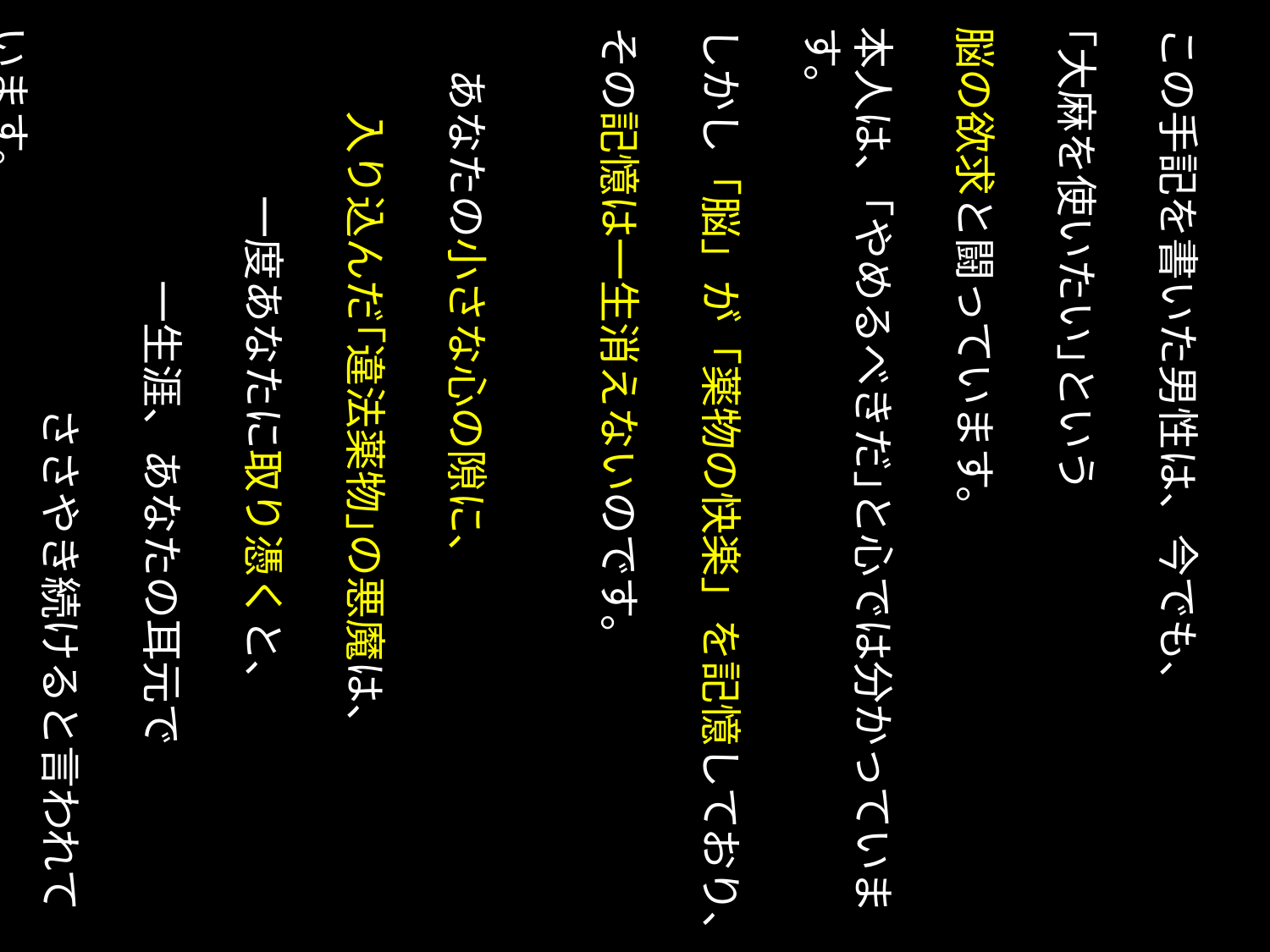

この手記を書いた男性は、今でも、

｢大麻を使いたい｣という

脳の欲求と闘っています。

本人は、｢やめるべきだ｣と心では分かっています。

しかし「脳」が「薬物の快楽」を記憶しており、

その記憶は一生消えないのです。

　あなたの小さな心の隙に、

　　入り込んだ｢違法薬物｣の悪魔は、

　　　　一度あなたに取り憑くと、

　　　　　　一生涯、あなたの耳元で

　　　　　　　　　ささやき続けると言われています。